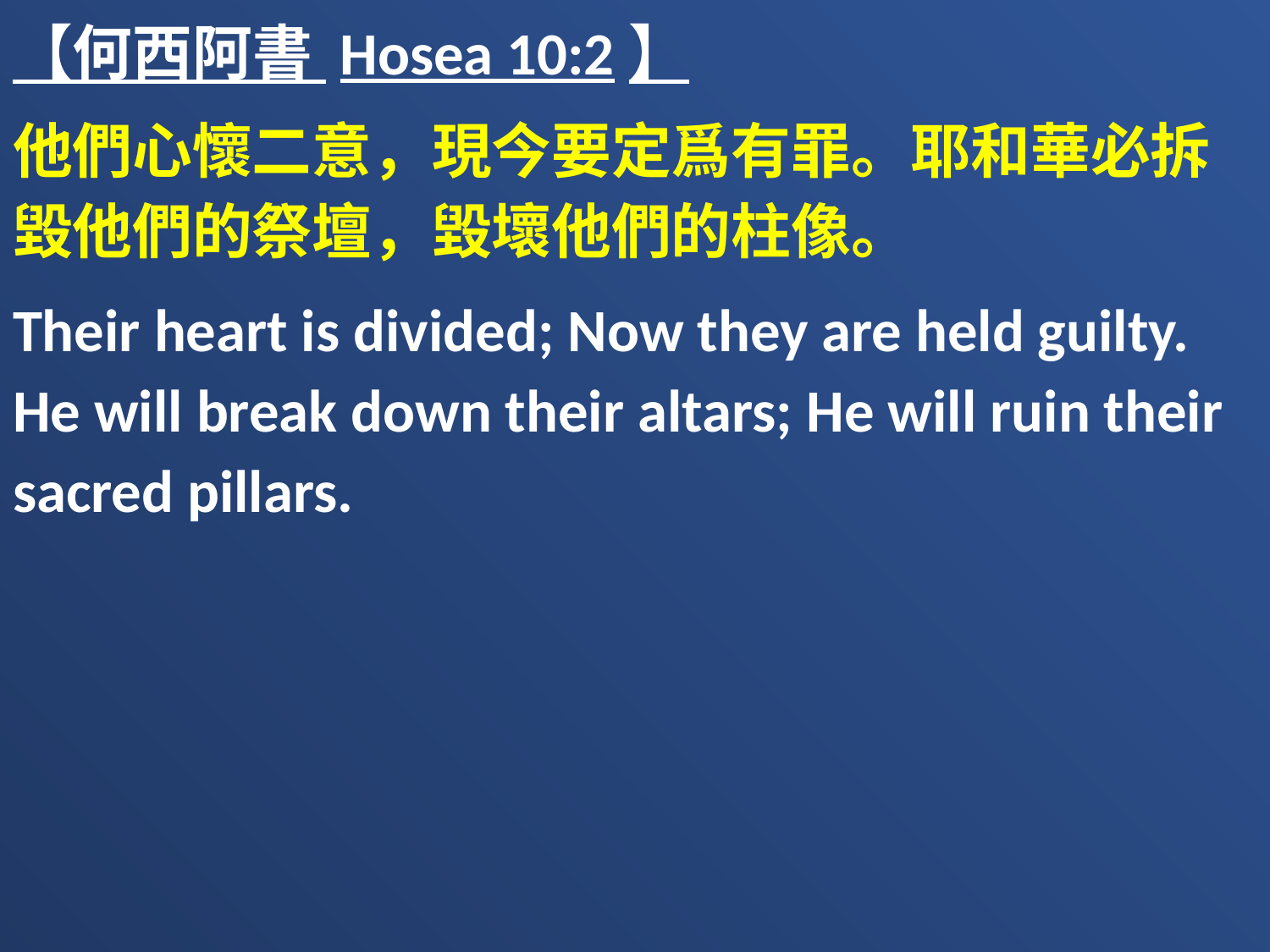

【何西阿書 Hosea 10:2】
他們心懷二意，現今要定爲有罪。耶和華必拆毀他們的祭壇，毀壞他們的柱像。
Their heart is divided; Now they are held guilty. He will break down their altars; He will ruin their sacred pillars.